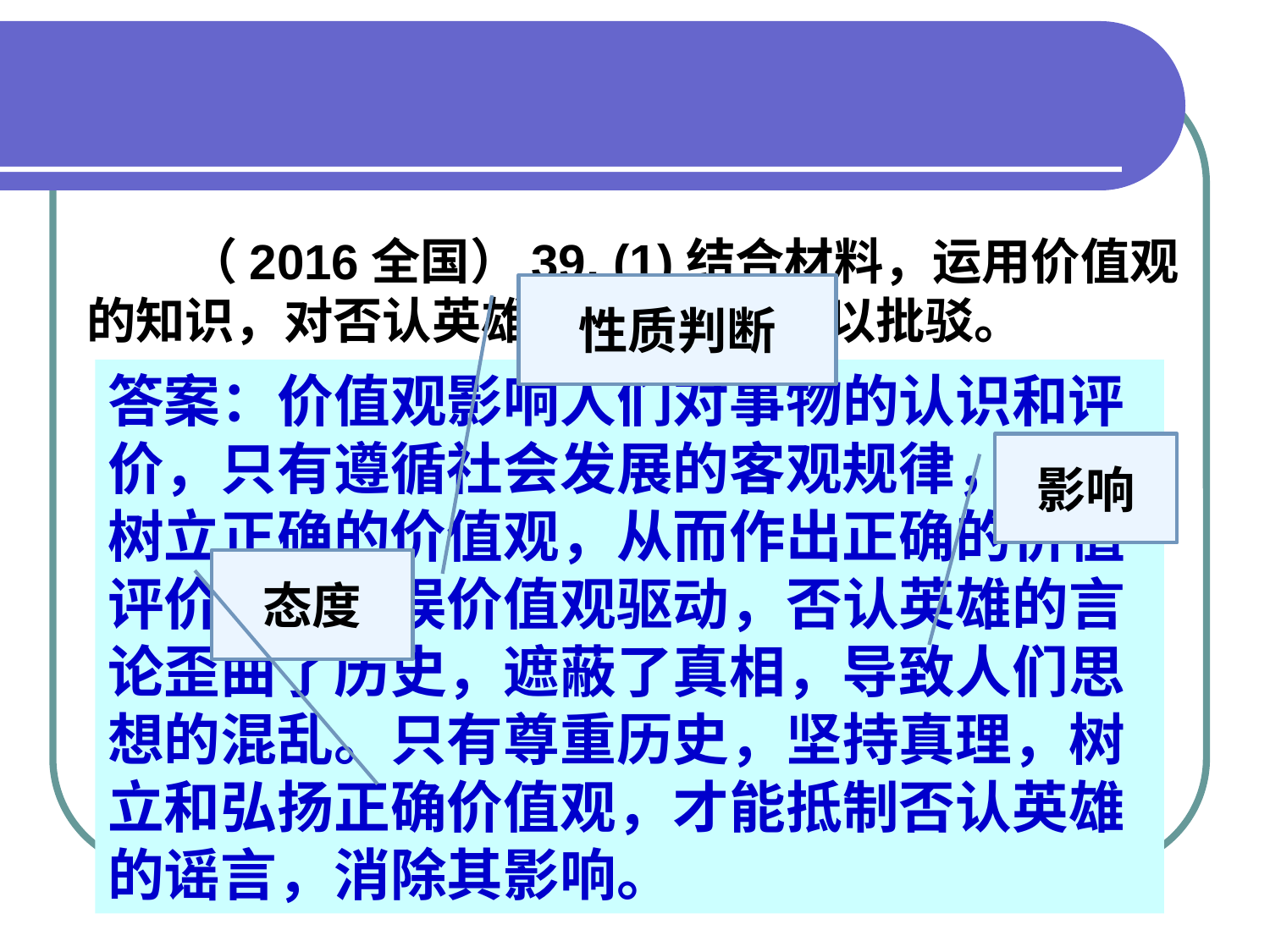

（2016全国）39. (1)结合材料，运用价值观的知识，对否认英雄的错误言论加以批驳。
性质判断
答案：价值观影响人们对事物的认识和评价，只有遵循社会发展的客观规律，才能树立正确的价值观，从而作出正确的价值评价。受错误价值观驱动，否认英雄的言论歪曲了历史，遮蔽了真相，导致人们思想的混乱。只有尊重历史，坚持真理，树立和弘扬正确价值观，才能抵制否认英雄的谣言，消除其影响。
影响
态度